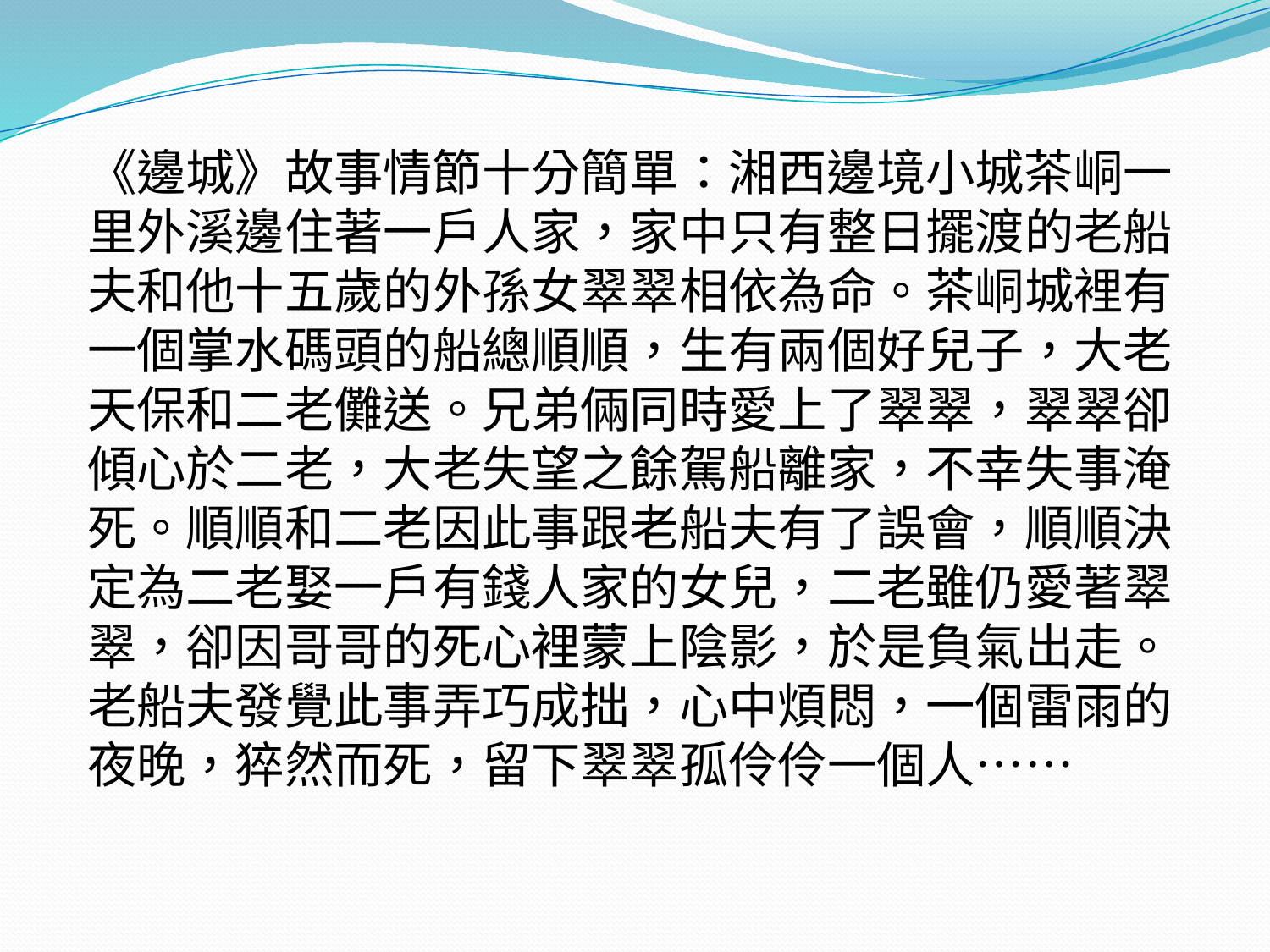

《邊城》故事情節十分簡單：湘西邊境小城茶峒一里外溪邊住著一戶人家，家中只有整日擺渡的老船夫和他十五歲的外孫女翠翠相依為命。茶峒城裡有一個掌水碼頭的船總順順，生有兩個好兒子，大老天保和二老儺送。兄弟倆同時愛上了翠翠，翠翠卻傾心於二老，大老失望之餘駕船離家，不幸失事淹死。順順和二老因此事跟老船夫有了誤會，順順決定為二老娶一戶有錢人家的女兒，二老雖仍愛著翠翠，卻因哥哥的死心裡蒙上陰影，於是負氣出走。老船夫發覺此事弄巧成拙，心中煩悶，一個雷雨的夜晚，猝然而死，留下翠翠孤伶伶一個人……